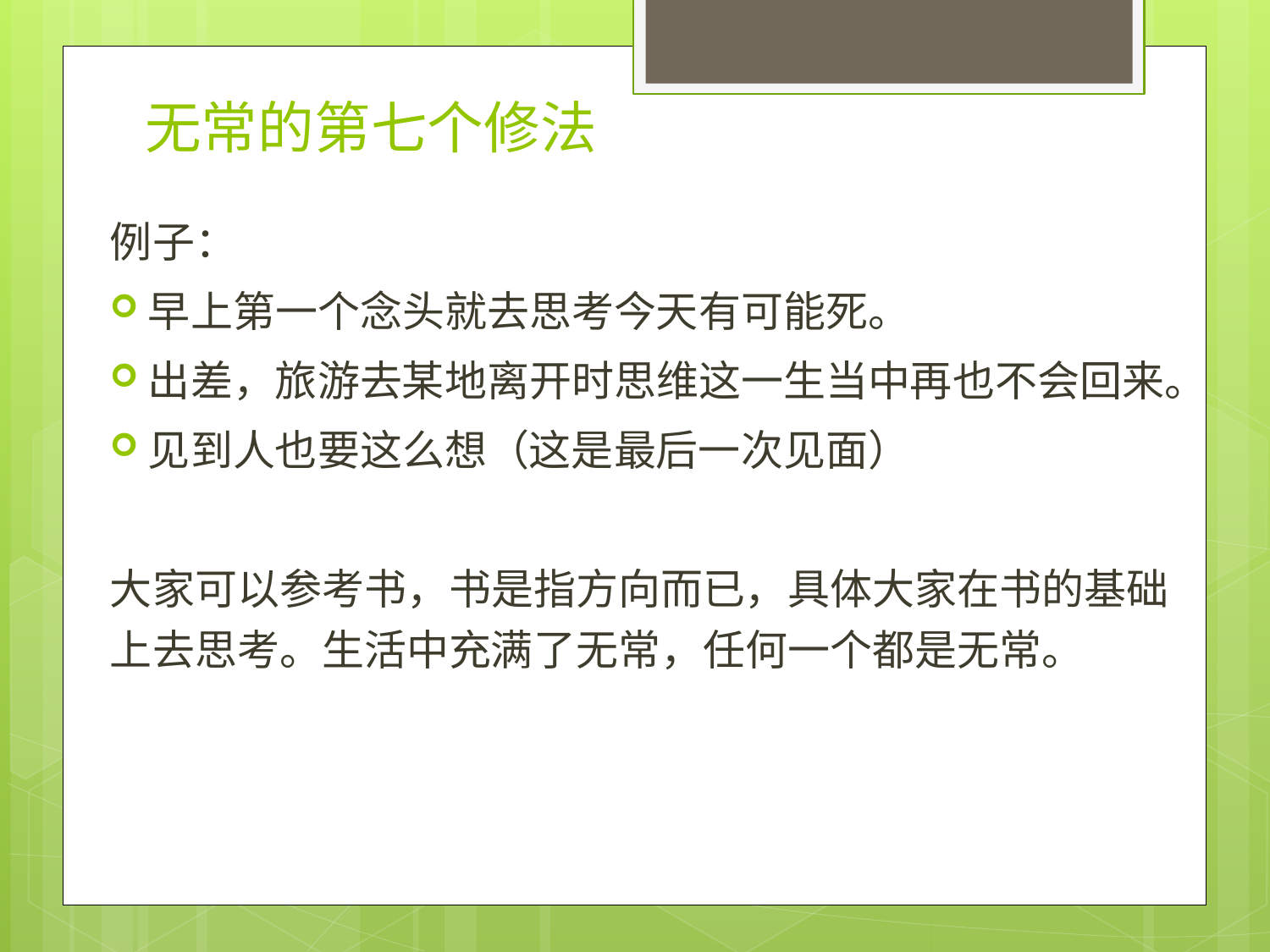

# 无常的第七个修法
例子：
早上第一个念头就去思考今天有可能死。
出差，旅游去某地离开时思维这一生当中再也不会回来。
见到人也要这么想（这是最后一次见面）

大家可以参考书，书是指方向而已，具体大家在书的基础上去思考。生活中充满了无常，任何一个都是无常。